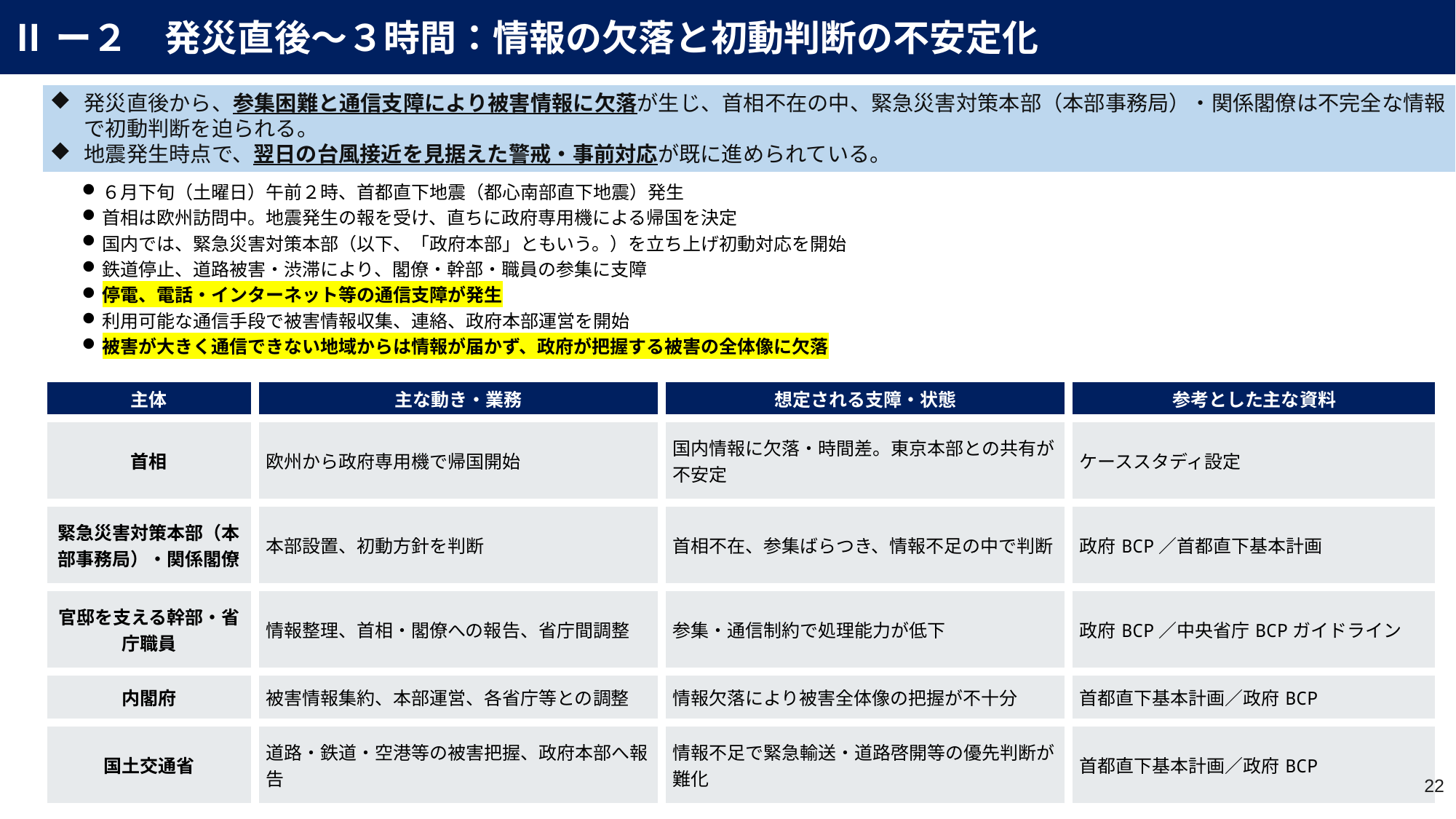

Ⅱー２　発災直後～３時間：情報の欠落と初動判断の不安定化
発災直後から、参集困難と通信支障により被害情報に欠落が生じ、首相不在の中、緊急災害対策本部（本部事務局）・関係閣僚は不完全な情報で初動判断を迫られる。
地震発生時点で、翌日の台風接近を見据えた警戒・事前対応が既に進められている。
６月下旬（土曜日）午前２時、首都直下地震（都心南部直下地震）発生
首相は欧州訪問中。地震発生の報を受け、直ちに政府専用機による帰国を決定
国内では、緊急災害対策本部（以下、「政府本部」ともいう。）を立ち上げ初動対応を開始
鉄道停止、道路被害・渋滞により、閣僚・幹部・職員の参集に支障
停電、電話・インターネット等の通信支障が発生
利用可能な通信手段で被害情報収集、連絡、政府本部運営を開始
被害が大きく通信できない地域からは情報が届かず、政府が把握する被害の全体像に欠落
| 主体 | 主な動き・業務 | 想定される支障・状態 | 参考とした主な資料 |
| --- | --- | --- | --- |
| 首相 | 欧州から政府専用機で帰国開始 | 国内情報に欠落・時間差。東京本部との共有が不安定 | ケーススタディ設定 |
| 緊急災害対策本部（本部事務局）・関係閣僚 | 本部設置、初動方針を判断 | 首相不在、参集ばらつき、情報不足の中で判断 | 政府BCP／首都直下基本計画 |
| 官邸を支える幹部・省庁職員 | 情報整理、首相・閣僚への報告、省庁間調整 | 参集・通信制約で処理能力が低下 | 政府BCP／中央省庁BCPガイドライン |
| 内閣府 | 被害情報集約、本部運営、各省庁等との調整 | 情報欠落により被害全体像の把握が不十分 | 首都直下基本計画／政府BCP |
| 国土交通省 | 道路・鉄道・空港等の被害把握、政府本部へ報告 | 情報不足で緊急輸送・道路啓開等の優先判断が難化 | 首都直下基本計画／政府BCP |
22